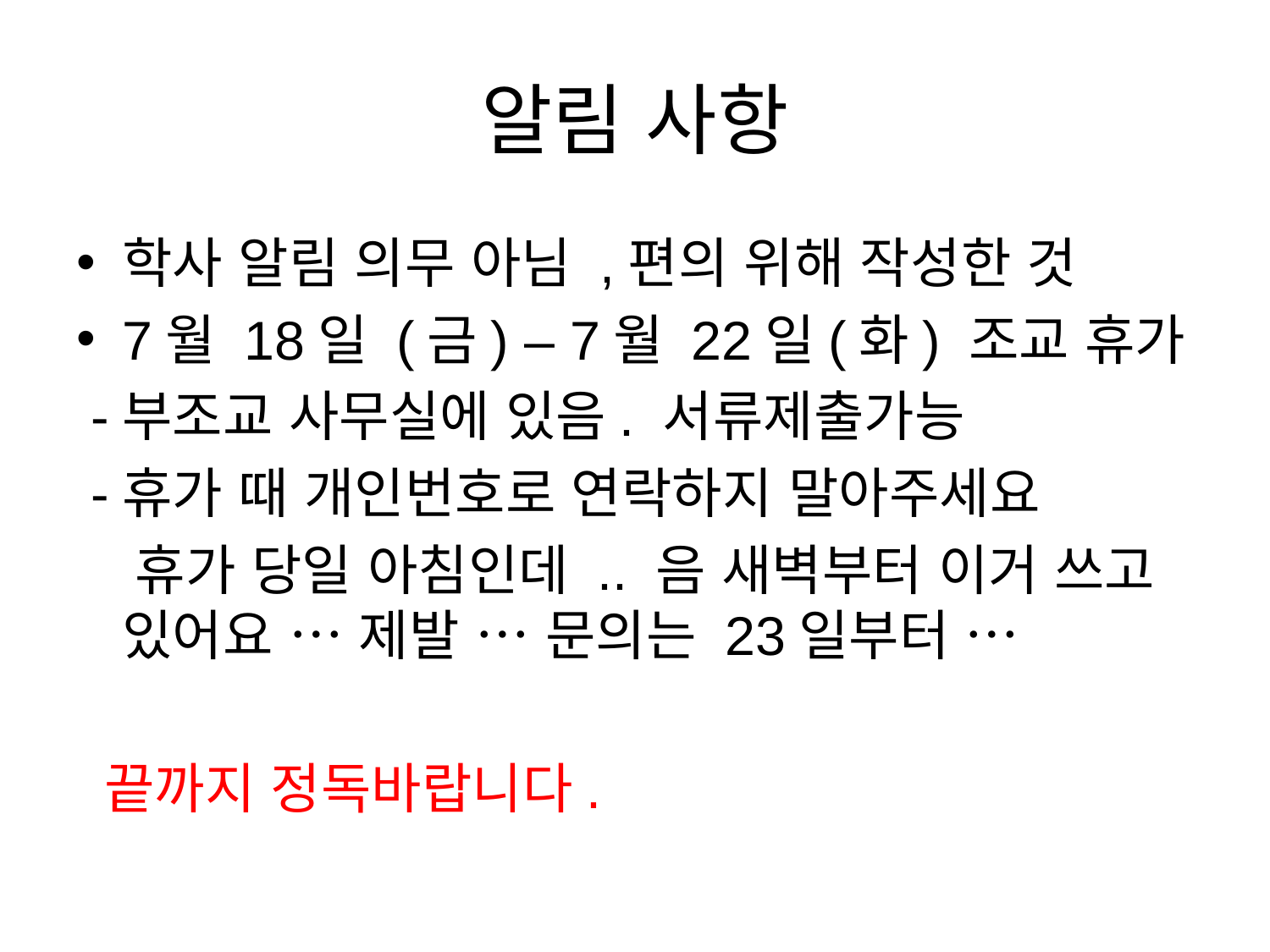

# 알림 사항
학사 알림 의무 아님 ,편의 위해 작성한 것
7월 18일 (금) – 7월 22일(화) 조교 휴가
 -부조교 사무실에 있음. 서류제출가능
 -휴가 때 개인번호로 연락하지 말아주세요
   휴가 당일 아침인데 .. 음 새벽부터 이거 쓰고 있어요 … 제발 … 문의는 23일부터 …

 끝까지 정독바랍니다.